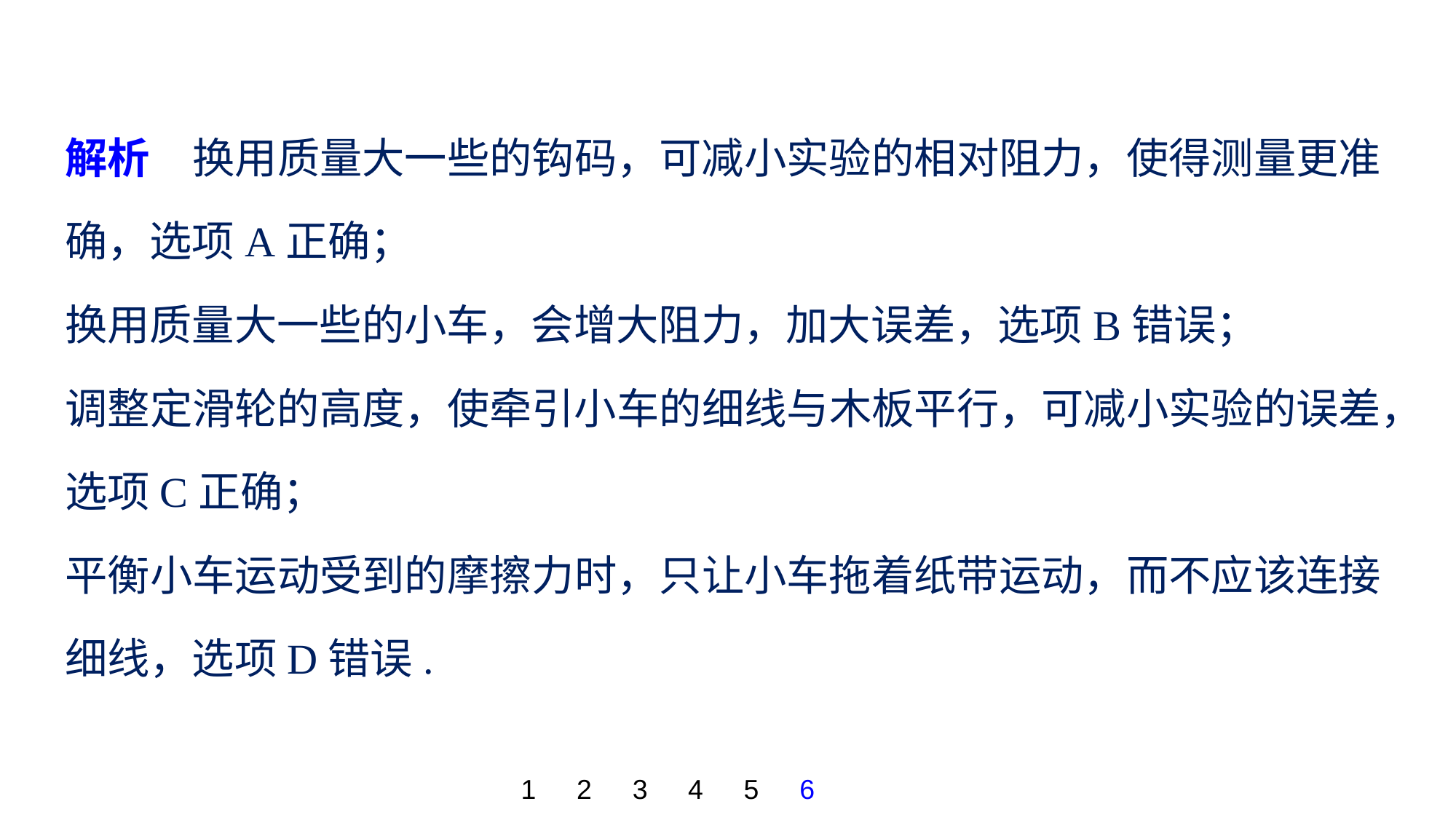

解析　换用质量大一些的钩码，可减小实验的相对阻力，使得测量更准确，选项A正确；
换用质量大一些的小车，会增大阻力，加大误差，选项B错误；
调整定滑轮的高度，使牵引小车的细线与木板平行，可减小实验的误差，选项C正确；
平衡小车运动受到的摩擦力时，只让小车拖着纸带运动，而不应该连接细线，选项D错误.
1
2
3
4
5
6